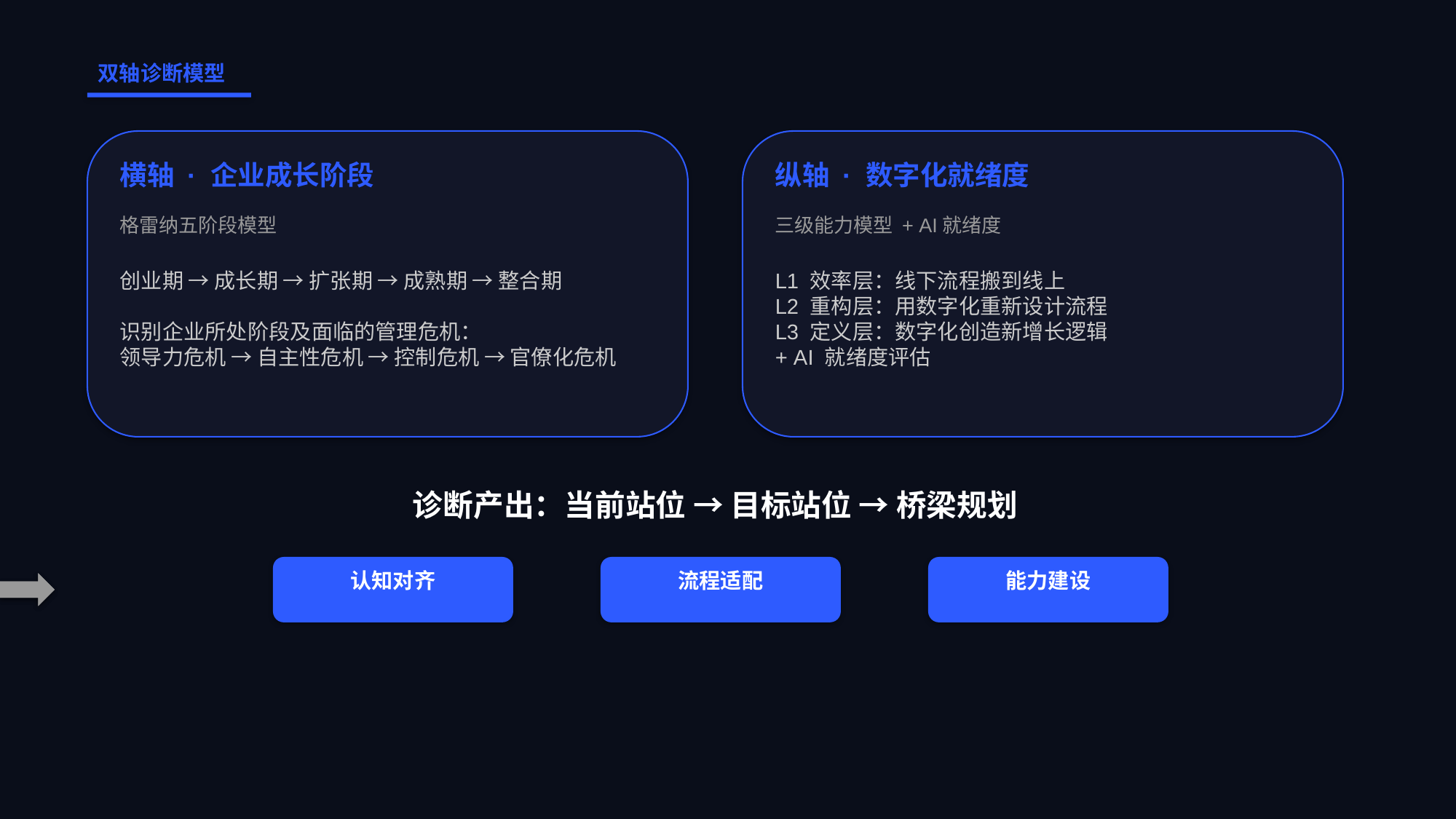

双轴诊断模型

横轴 · 企业成长阶段
纵轴 · 数字化就绪度
格雷纳五阶段模型
三级能力模型 + AI就绪度
创业期 → 成长期 → 扩张期 → 成熟期 → 整合期
识别企业所处阶段及面临的管理危机：
领导力危机 → 自主性危机 → 控制危机 → 官僚化危机
L1 效率层：线下流程搬到线上
L2 重构层：用数字化重新设计流程
L3 定义层：数字化创造新增长逻辑
+ AI 就绪度评估
诊断产出：当前站位 → 目标站位 → 桥梁规划

认知对齐
流程适配
能力建设